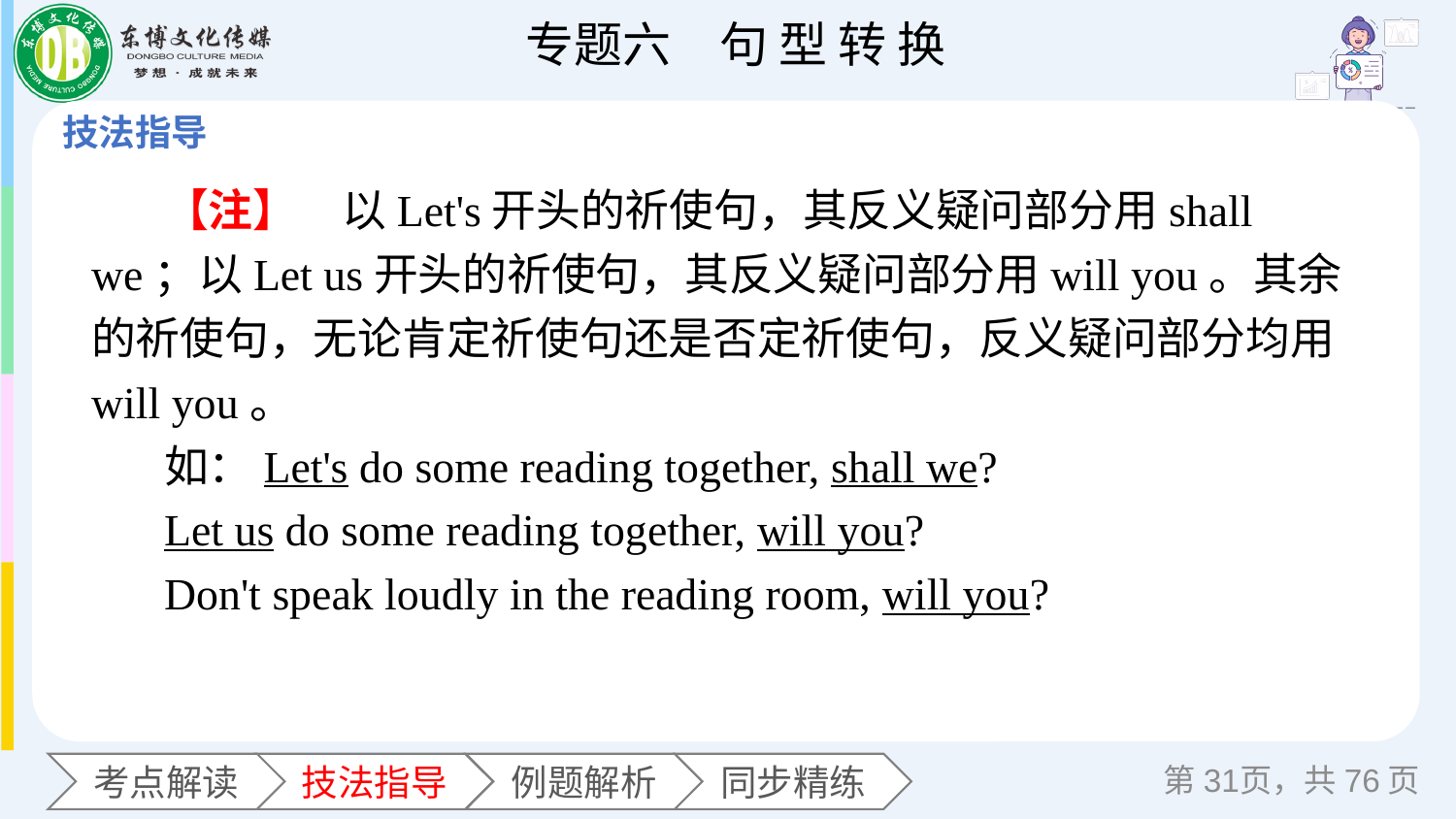

【注】　以Let's开头的祈使句，其反义疑问部分用shall we；以Let us开头的祈使句，其反义疑问部分用will you。其余的祈使句，无论肯定祈使句还是否定祈使句，反义疑问部分均用will you。
如：Let's do some reading together, shall we?
Let us do some reading together, will you?
Don't speak loudly in the reading room, will you?
第31页，共76页